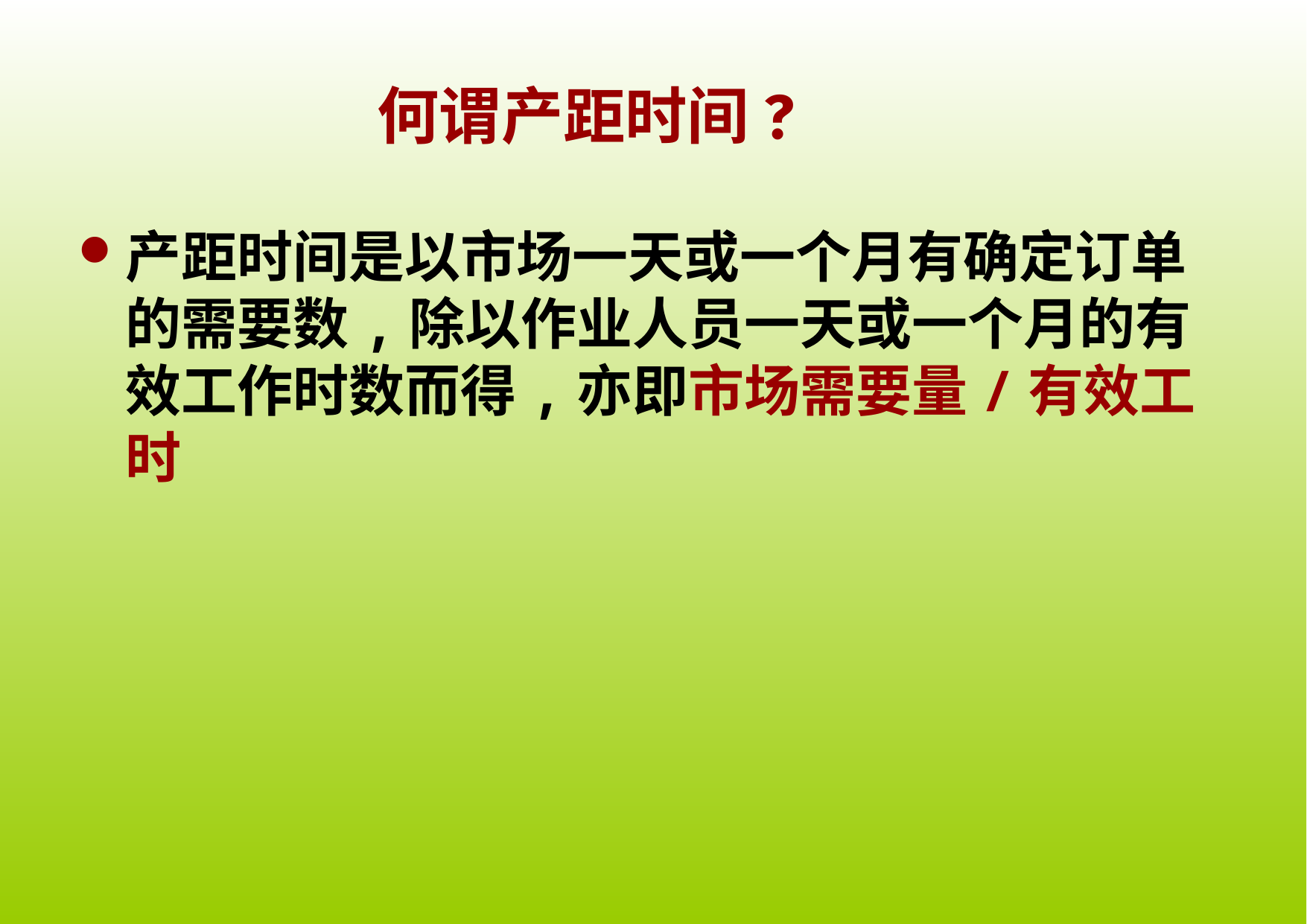

# 何谓产距时间?
产距时间是以市场一天或一个月有确定订单的需要数,除以作业人员一天或一个月的有效工作时数而得,亦即市场需要量/有效工时

6